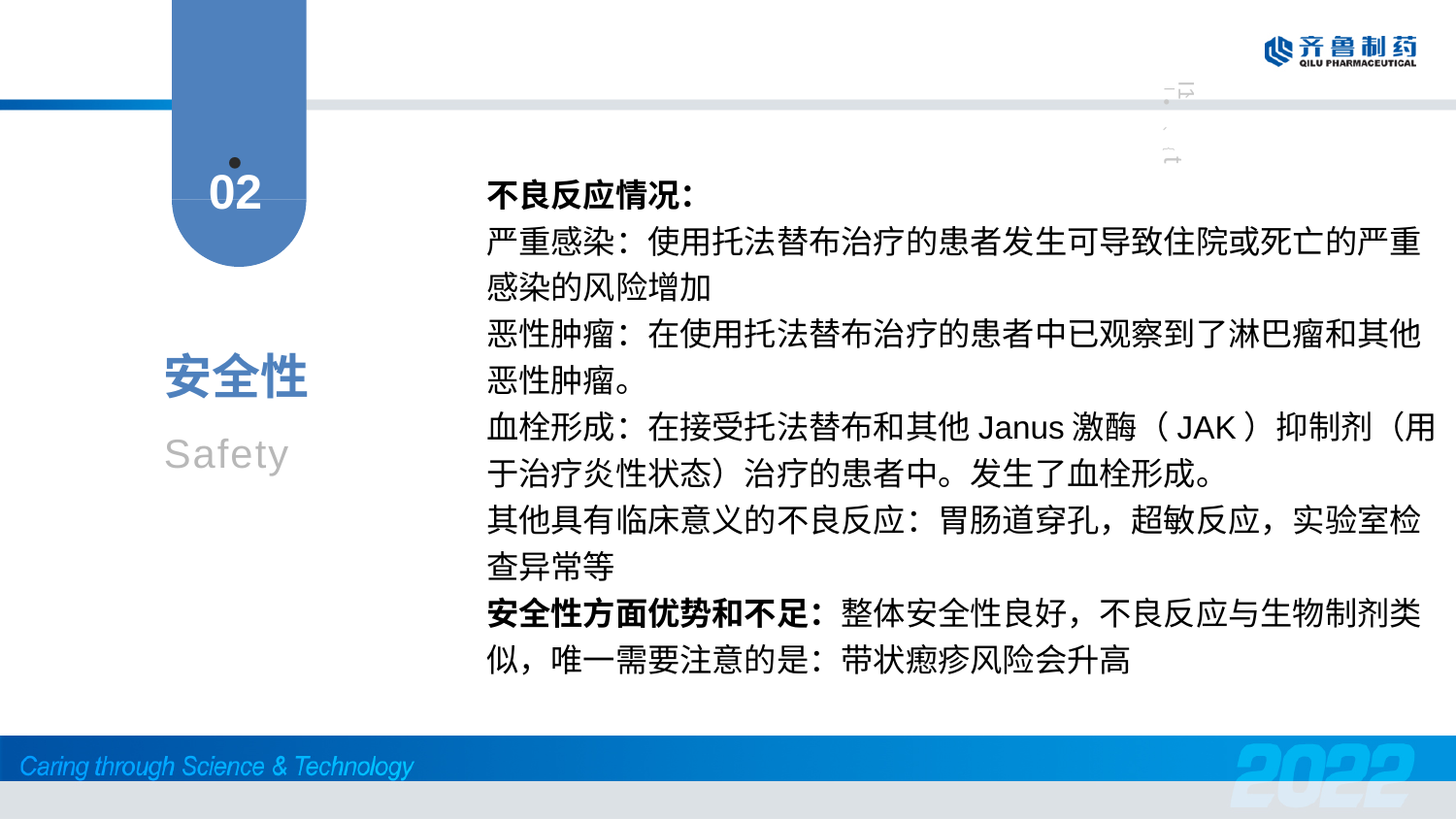

I1
l．、｛ t
、
．
02
不良反应情况：
严重感染：使用托法替布治疗的患者发生可导致住院或死亡的严重感染的风险增加
恶性肿瘤：在使用托法替布治疗的患者中已观察到了淋巴瘤和其他恶性肿瘤。
血栓形成：在接受托法替布和其他Janus激酶（JAK）抑制剂（用于治疗炎性状态）治疗的患者中。发生了血栓形成。
其他具有临床意义的不良反应：胃肠道穿孔，超敏反应，实验室检查异常等
安全性方面优势和不足：整体安全性良好，不良反应与生物制剂类似，唯一需要注意的是：带状瘛疹风险会升高
安全性
Safety